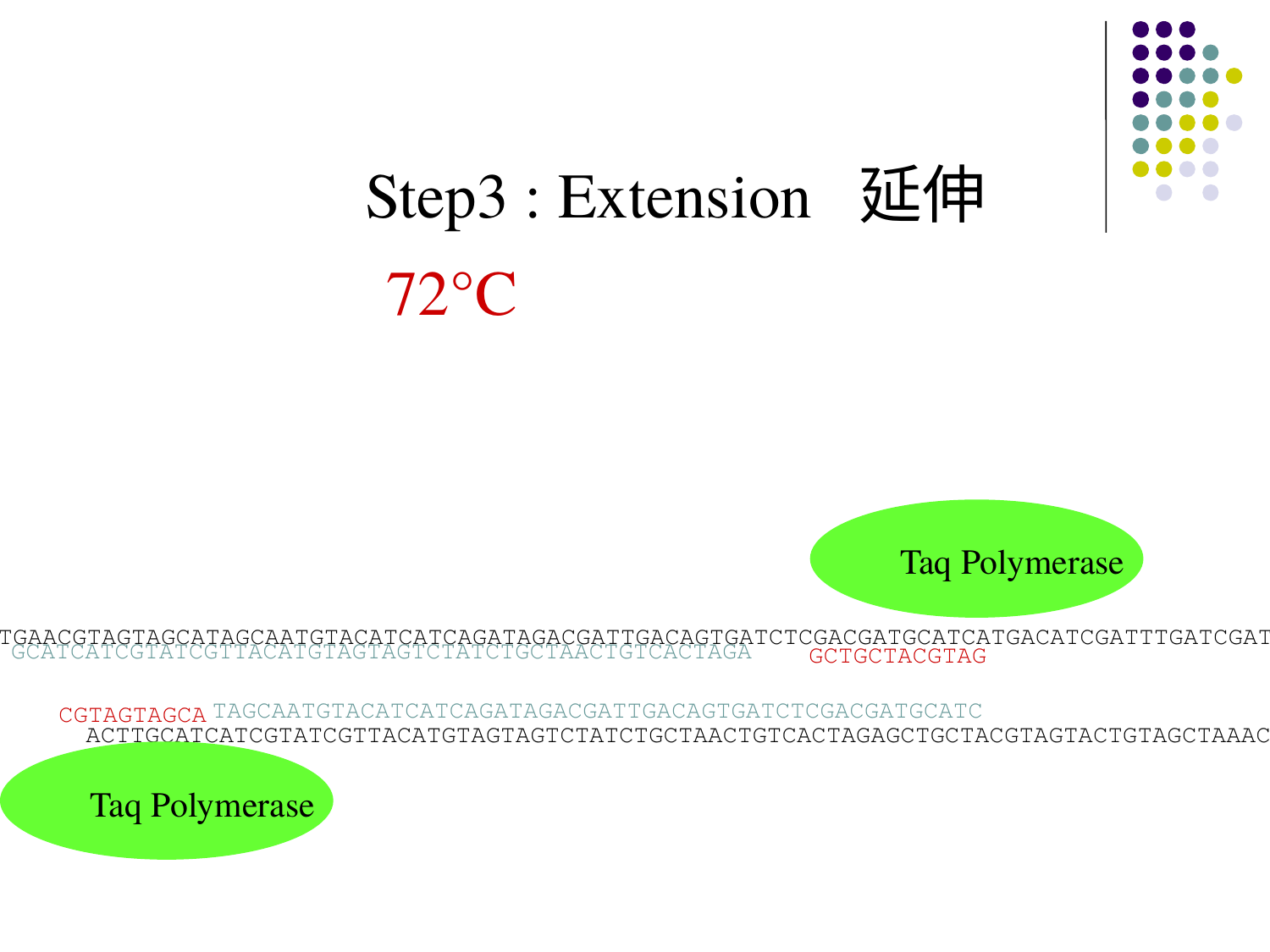

Step3 : Extension  延伸
72°C

Taq Polymerase
TGAACGTAGTAGCATAGCAATGTACATCATCAGATAGACGATTGACAGTGATCTCGACGATGCATCATGACATCGATTTGATCGAT
GCATCATCGTATCGTTACATGTAGTAGTCTATCTGCTAACTGTCACTAGA
GCTGCTACGTAG
TAGCAATGTACATCATCAGATAGACGATTGACAGTGATCTCGACGATGCATC
CGTAGTAGCA
ACTTGCATCATCGTATCGTTACATGTAGTAGTCTATCTGCTAACTGTCACTAGAGCTGCTACGTAGTACTGTAGCTAAACTAGCTA

Taq Polymerase